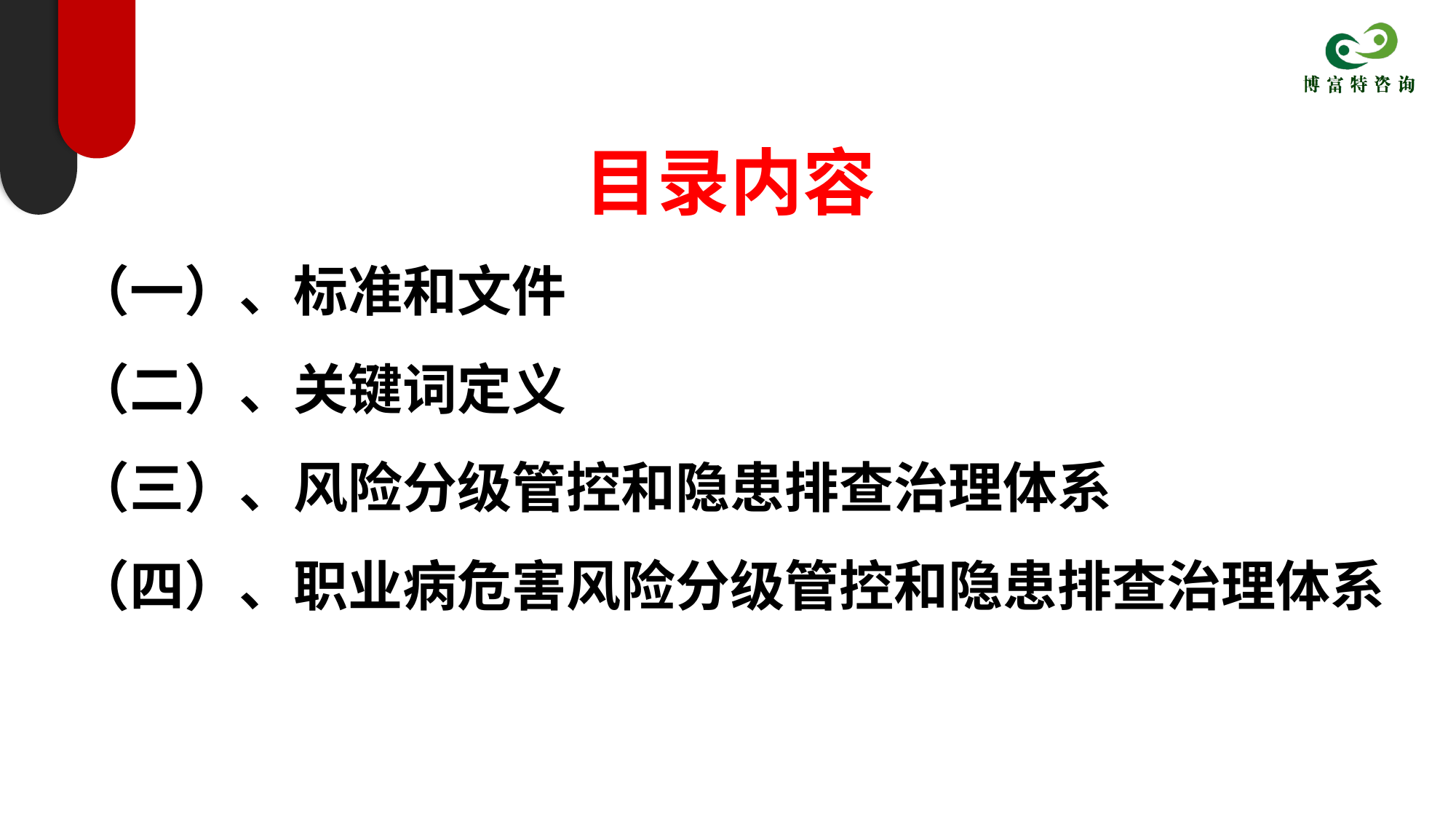

目录内容
（一）、标准和文件
（二）、关键词定义
（三）、风险分级管控和隐患排查治理体系
（四）、职业病危害风险分级管控和隐患排查治理体系
3